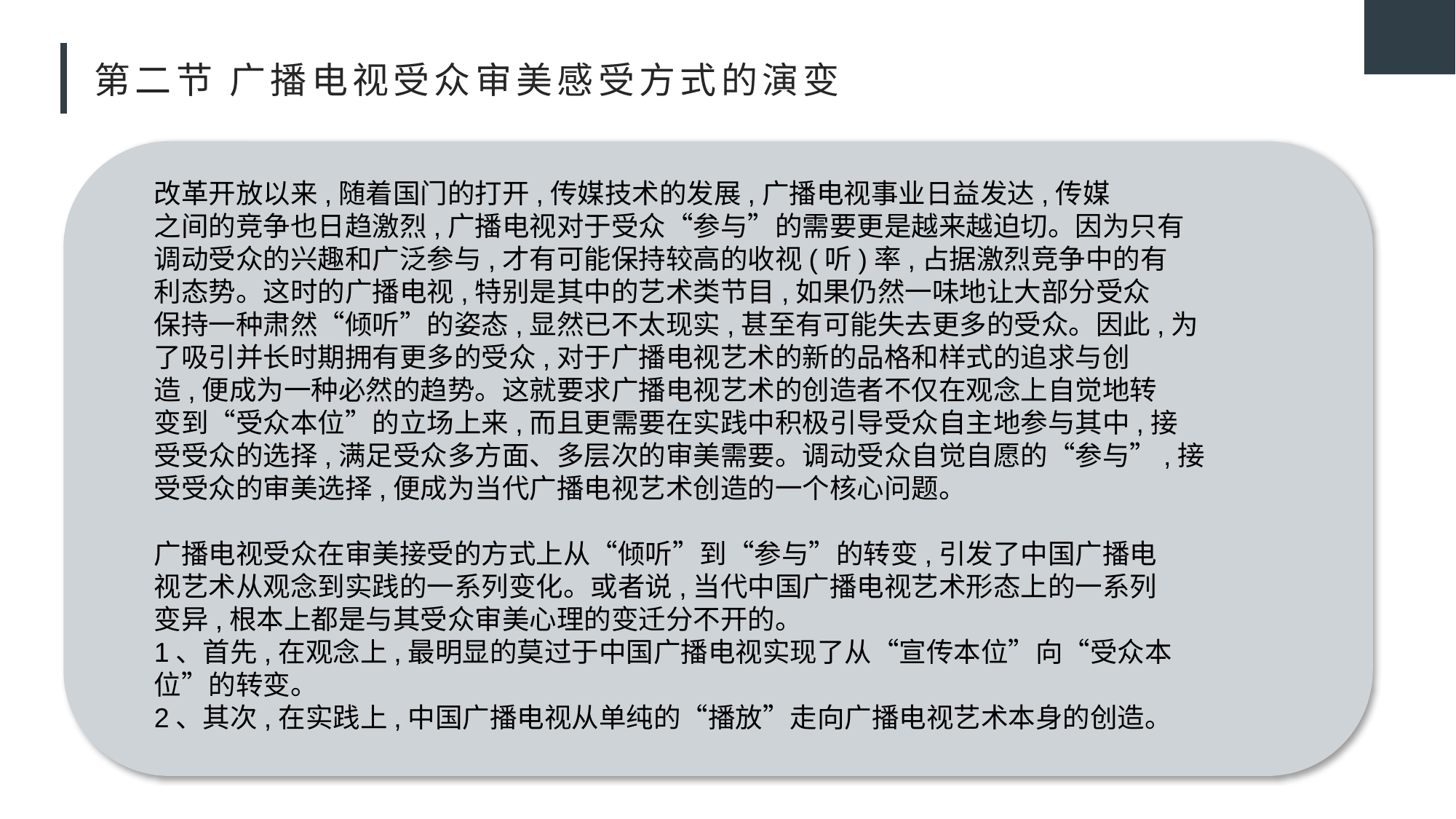

# 第二节 广播电视受众审美感受方式的演变

改革开放以来,随着国门的打开,传媒技术的发展,广播电视事业日益发达,传媒
之间的竞争也日趋激烈,广播电视对于受众“参与”的需要更是越来越迫切。因为只有
调动受众的兴趣和广泛参与,才有可能保持较高的收视(听)率,占据激烈竞争中的有
利态势。这时的广播电视,特别是其中的艺术类节目,如果仍然一味地让大部分受众
保持一种肃然“倾听”的姿态,显然已不太现实,甚至有可能失去更多的受众。因此,为
了吸引并长时期拥有更多的受众,对于广播电视艺术的新的品格和样式的追求与创
造,便成为一种必然的趋势。这就要求广播电视艺术的创造者不仅在观念上自觉地转
变到“受众本位”的立场上来,而且更需要在实践中积极引导受众自主地参与其中,接
受受众的选择,满足受众多方面、多层次的审美需要。调动受众自觉自愿的“参与”,接
受受众的审美选择,便成为当代广播电视艺术创造的一个核心问题。

广播电视受众在审美接受的方式上从“倾听”到“参与”的转变,引发了中国广播电
视艺术从观念到实践的一系列变化。或者说,当代中国广播电视艺术形态上的一系列
变异,根本上都是与其受众审美心理的变迁分不开的。
1、首先,在观念上,最明显的莫过于中国广播电视实现了从“宣传本位”向“受众本
位”的转变。
2、其次,在实践上,中国广播电视从单纯的“播放”走向广播电视艺术本身的创造。